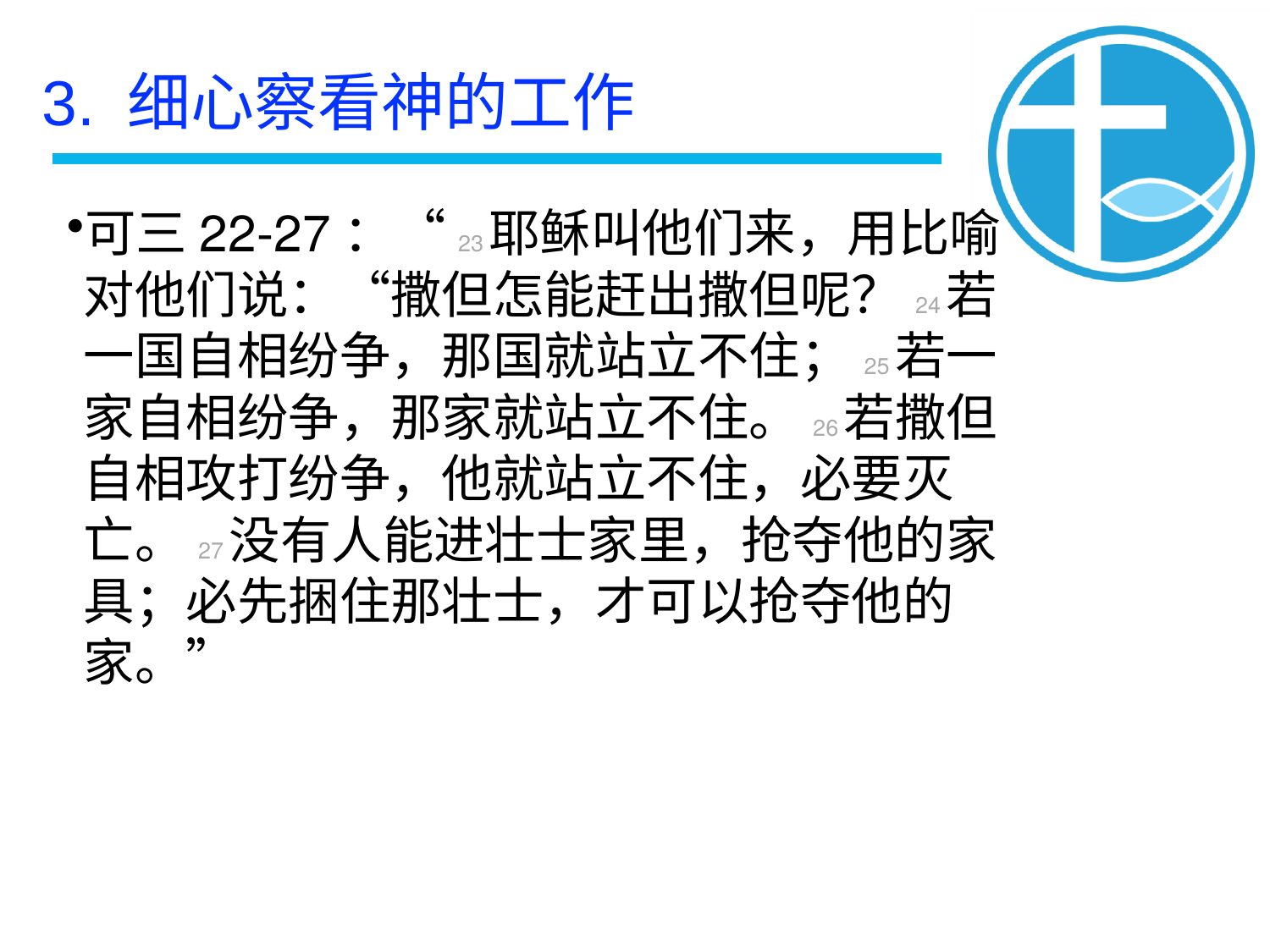

3. 细心察看神的工作
可三22-27：“23耶稣叫他们来，用比喻对他们说：“撒但怎能赶出撒但呢？24若一国自相纷争，那国就站立不住；25若一家自相纷争，那家就站立不住。26若撒但自相攻打纷争，他就站立不住，必要灭亡。27没有人能进壮士家里，抢夺他的家具；必先捆住那壮士，才可以抢夺他的家。”